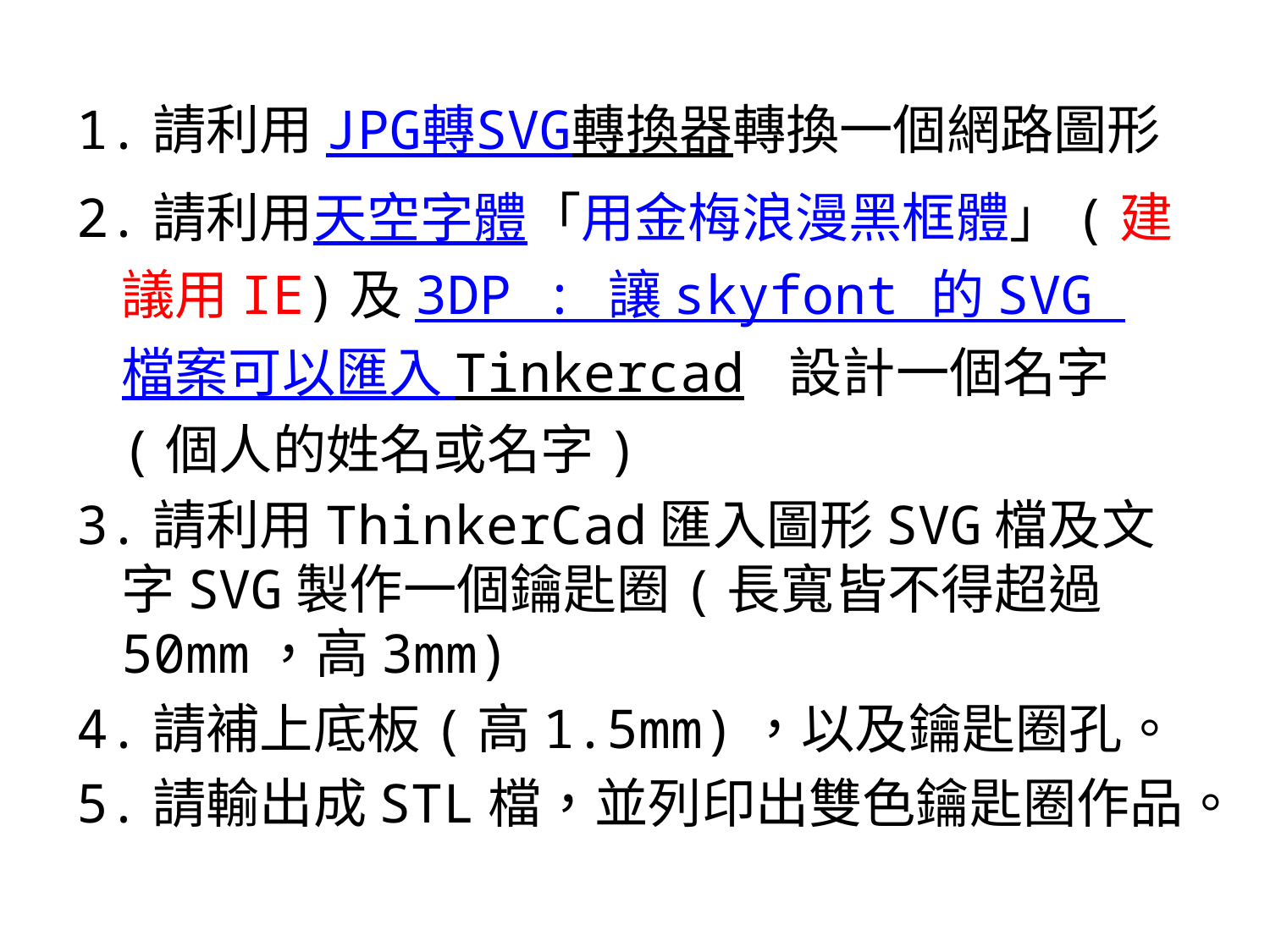

1.請利用JPG轉SVG轉換器轉換一個網路圖形
2.請利用天空字體「用金梅浪漫黑框體」(建議用IE)及3DP : 讓 skyfont 的 SVG 檔案可以匯入 Tinkercad 設計一個名字(個人的姓名或名字)
3.請利用ThinkerCad匯入圖形SVG檔及文字SVG製作一個鑰匙圈(長寬皆不得超過50mm，高3mm)
4.請補上底板(高1.5mm)，以及鑰匙圈孔。
5.請輸出成STL檔，並列印出雙色鑰匙圈作品。